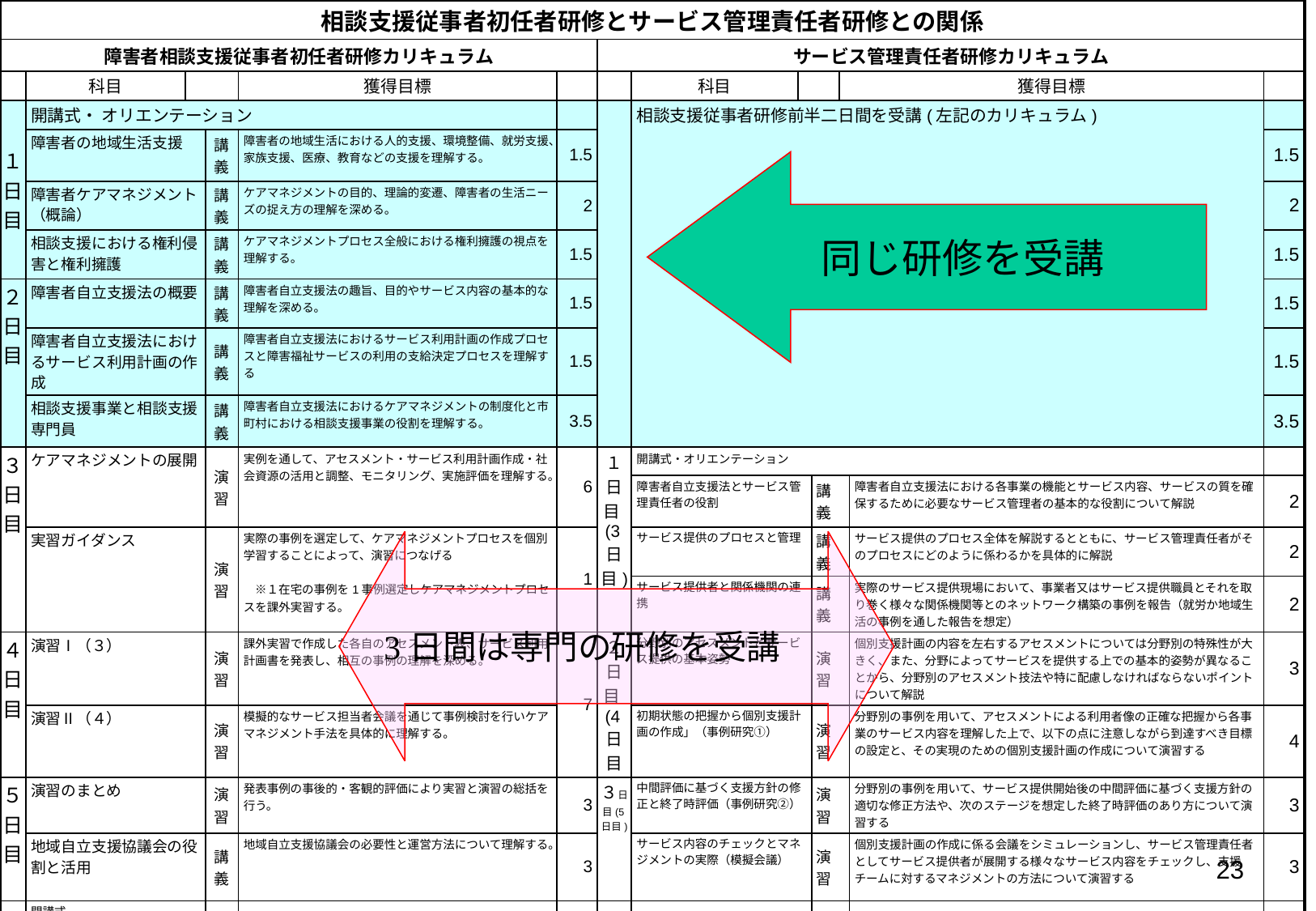

| 相談支援従事者初任者研修とサービス管理責任者研修との関係 |  |  |  |  |  |  |  |  |  |  |  |  |
| --- | --- | --- | --- | --- | --- | --- | --- | --- | --- | --- | --- | --- |
| 障害者相談支援従事者初任者研修カリキュラム |  |  |  |  |  | サービス管理責任者研修カリキュラム |  |  |  |  |  |  |
|  | 科目 |  |  | 獲得目標 |  |  | 科目 |  |  | 獲得目標 |  |  |
| １日目 | 開講式・ オリエンテーション |  |  |  |  |  | 相談支援従事者研修前半二日間を受講(左記のカリキュラム) |  |  |  |  |  |
|  | 障害者の地域生活支援 |  | 講義 | 障害者の地域生活における人的支援、環境整備、就労支援、家族支援、医療、教育などの支援を理解する。 | 1.5 |  |  |  |  |  |  | 1.5 |
|  | 障害者ケアマネジメント（概論） |  | 講義 | ケアマネジメントの目的、理論的変遷、障害者の生活ニーズの捉え方の理解を深める。 | 2 |  |  |  |  |  |  | 2 |
|  | 相談支援における権利侵害と権利擁護 |  | 講義 | ケアマネジメントプロセス全般における権利擁護の視点を理解する。 | 1.5 |  |  |  |  |  |  | 1.5 |
| ２日目 | 障害者自立支援法の概要 |  | 講義 | 障害者自立支援法の趣旨、目的やサービス内容の基本的な理解を深める。 | 1.5 |  |  |  |  |  |  | 1.5 |
|  | 障害者自立支援法におけるサービス利用計画の作成 |  | 講義 | 障害者自立支援法におけるサービス利用計画の作成プロセスと障害福祉サービスの利用の支給決定プロセスを理解する | 1.5 |  |  |  |  |  |  | 1.5 |
|  | 相談支援事業と相談支援専門員 |  | 講義 | 障害者自立支援法におけるケアマネジメントの制度化と市町村における相談支援事業の役割を理解する。 | 3.5 |  |  |  |  |  |  | 3.5 |
| ３日目 | ケアマネジメントの展開 |  | 演習 | 実例を通して、アセスメント・サービス利用計画作成・社会資源の活用と調整、モニタリング、実施評価を理解する。 | 6 | １日目(3日目) | 開講式・オリエンテーション |  |  |  |  |  |
|  |  |  |  |  |  |  | 障害者自立支援法とサービス管理責任者の役割 |  | 講義 |  | 障害者自立支援法における各事業の機能とサービス内容、サービスの質を確保するために必要なサービス管理者の基本的な役割について解説 | 2 |
|  | 実習ガイダンス |  | 演習 | 実際の事例を選定して、ケアマネジメントプロセスを個別学習することによって、演習につなげる　　　　　　　　　 　※１在宅の事例を1事例選定しケアマネジメントプロセスを課外実習する。 | 1 |  | サービス提供のプロセスと管理 |  | 講義 |  | サービス提供のプロセス全体を解説するとともに、サービス管理責任者がそのプロセスにどのように係わるかを具体的に解説 | 2 |
|  |  |  |  |  |  |  | サービス提供者と関係機関の連携 |  | 講義 |  | 実際のサービス提供現場において、事業者又はサービス提供職員とそれを取り巻く様々な関係機関等とのネットワーク構築の事例を報告（就労か地域生活の事例を通した報告を想定） | 2 |
| ４日目 | 演習Ⅰ（３） |  | 演習 | 課外実習で作成した各自のアセスメント表、サービス利用計画書を発表し、相互の事例の理解を深める。 | 7 | ２日目(4日目 | 分野別のアセスメントとサービス提供の基本姿勢 |  | 演習 |  | 個別支援計画の内容を左右するアセスメントについては分野別の特殊性が大きく、また、分野によってサービスを提供する上での基本的姿勢が異なることから、分野別のアセスメント技法や特に配慮しなければならないポイントについて解説 | 3 |
|  | 演習Ⅱ（４） |  | 演習 | 模擬的なサービス担当者会議を通じて事例検討を行いケアマネジメント手法を具体的に理解する。 |  |  | 初期状態の把握から個別支援計画の作成」（事例研究①） |  | 演習 |  | 分野別の事例を用いて、アセスメントによる利用者像の正確な把握から各事業のサービス内容を理解した上で、以下の点に注意しながら到達すべき目標の設定と、その実現のための個別支援計画の作成について演習する | 4 |
| ５日目 | 演習のまとめ |  | 演習 | 発表事例の事後的・客観的評価により実習と演習の総括を行う。 | 3 | ３日目(5日目) | 中間評価に基づく支援方針の修正と終了時評価（事例研究②） |  | 演習 |  | 分野別の事例を用いて、サービス提供開始後の中間評価に基づく支援方針の適切な修正方法や、次のステージを想定した終了時評価のあり方について演習する | 3 |
|  | 地域自立支援協議会の役割と活用 |  | 講義 | 地域自立支援協議会の必要性と運営方法について理解する。 | 3 |  | サービス内容のチェックとマネジメントの実際（模擬会議） |  | 演習 |  | 個別支援計画の作成に係る会議をシミュレーションし、サービス管理責任者としてサービス提供者が展開する様々なサービス内容をチェックし、支援チームに対するマネジメントの方法について演習する | 3 |
|  | 閉講式 |  |  |  |  |  |  |  |  |  |  |  |
| 計 |  |  |  | 31.5 |  |  |  |  |  |  | 30.5 |  |
同じ研修を受講
3日間は専門の研修を受講
23